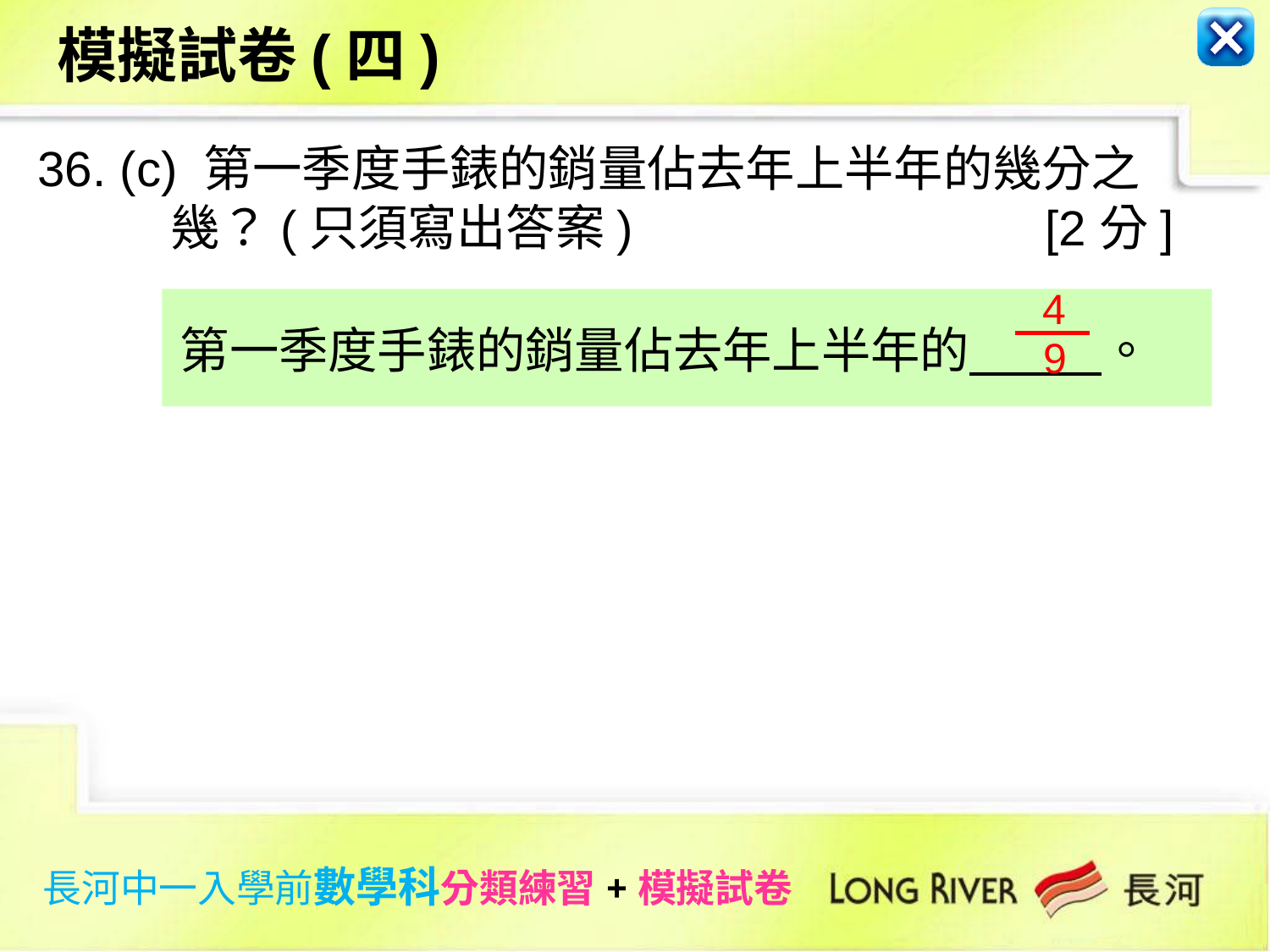

模擬試卷(四)
36. (c) 第一季度手錶的銷量佔去年上半年的幾分之
           幾？(只須寫出答案)                              [2分]

4
9
第一季度手錶的銷量佔去年上半年的            。